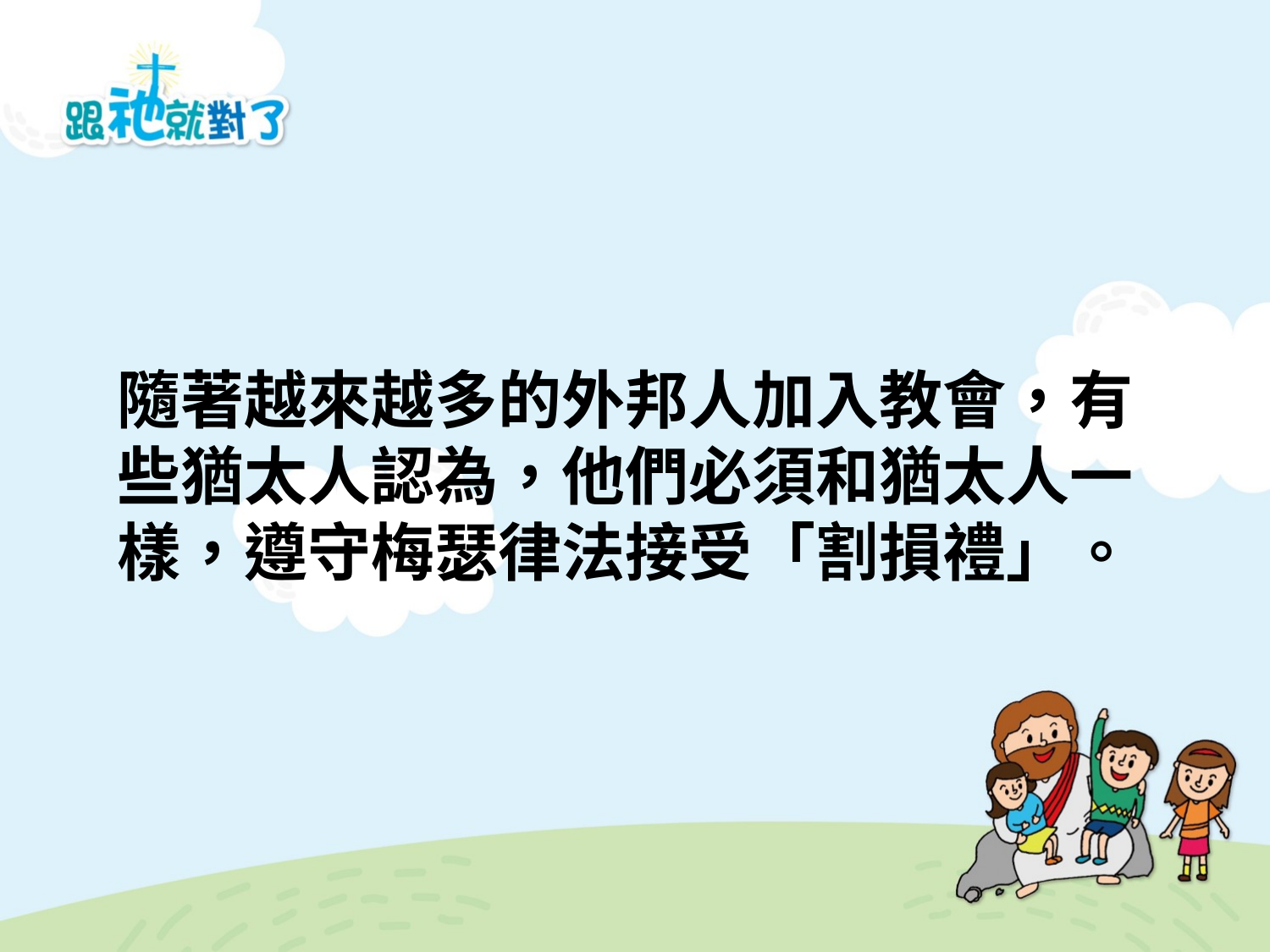

隨著越來越多的外邦人加入教會，有些猶太人認為，他們必須和猶太人一樣，遵守梅瑟律法接受「割損禮」。